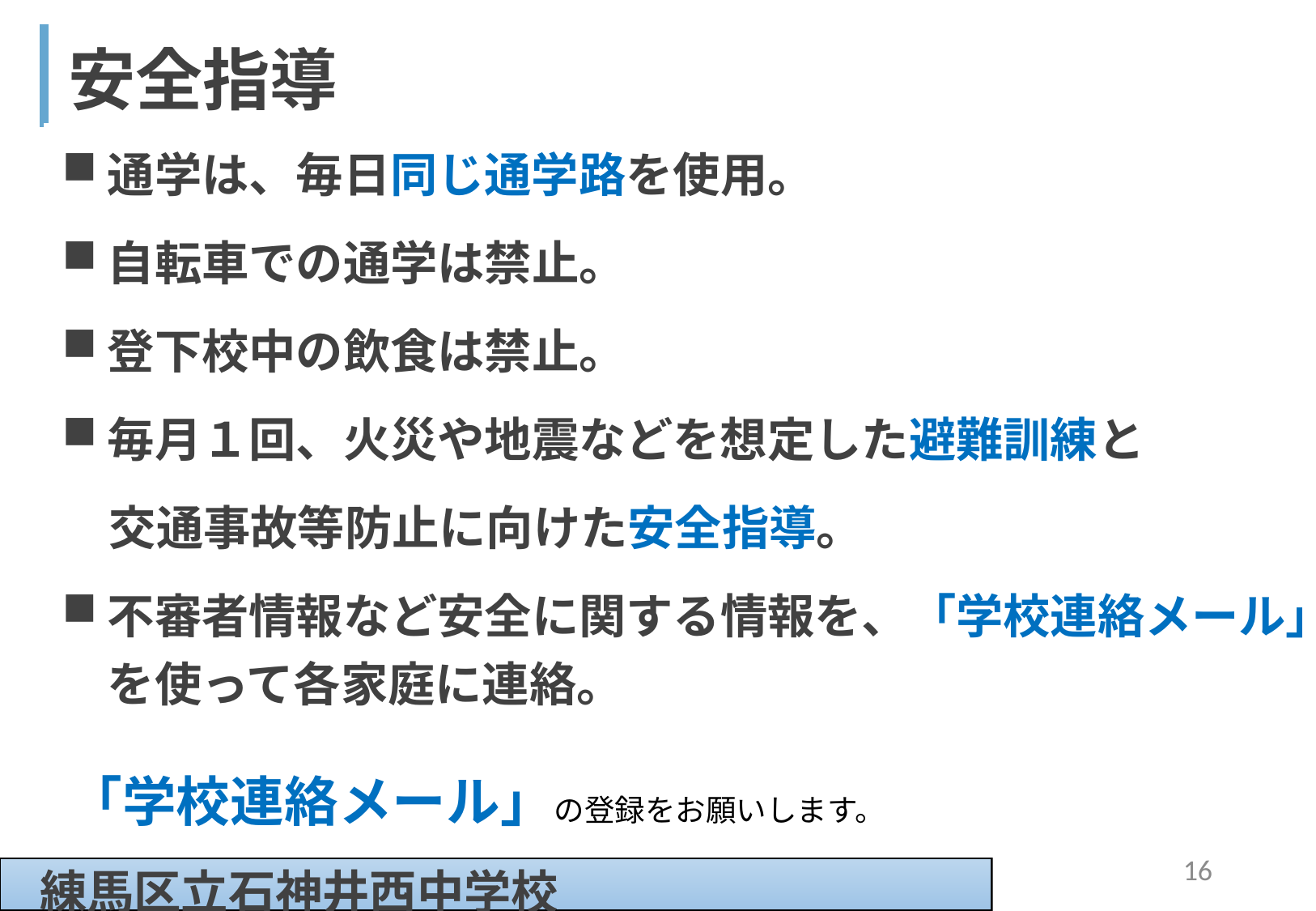

| 安全指導 |
| --- |
|  |
通学は、毎日同じ通学路を使用。
自転車での通学は禁止。
登下校中の飲食は禁止。
毎月１回、火災や地震などを想定した避難訓練と
　交通事故等防止に向けた安全指導。
不審者情報など安全に関する情報を、「学校連絡メール」を使って各家庭に連絡。
「学校連絡メール」の登録をお願いします。
16